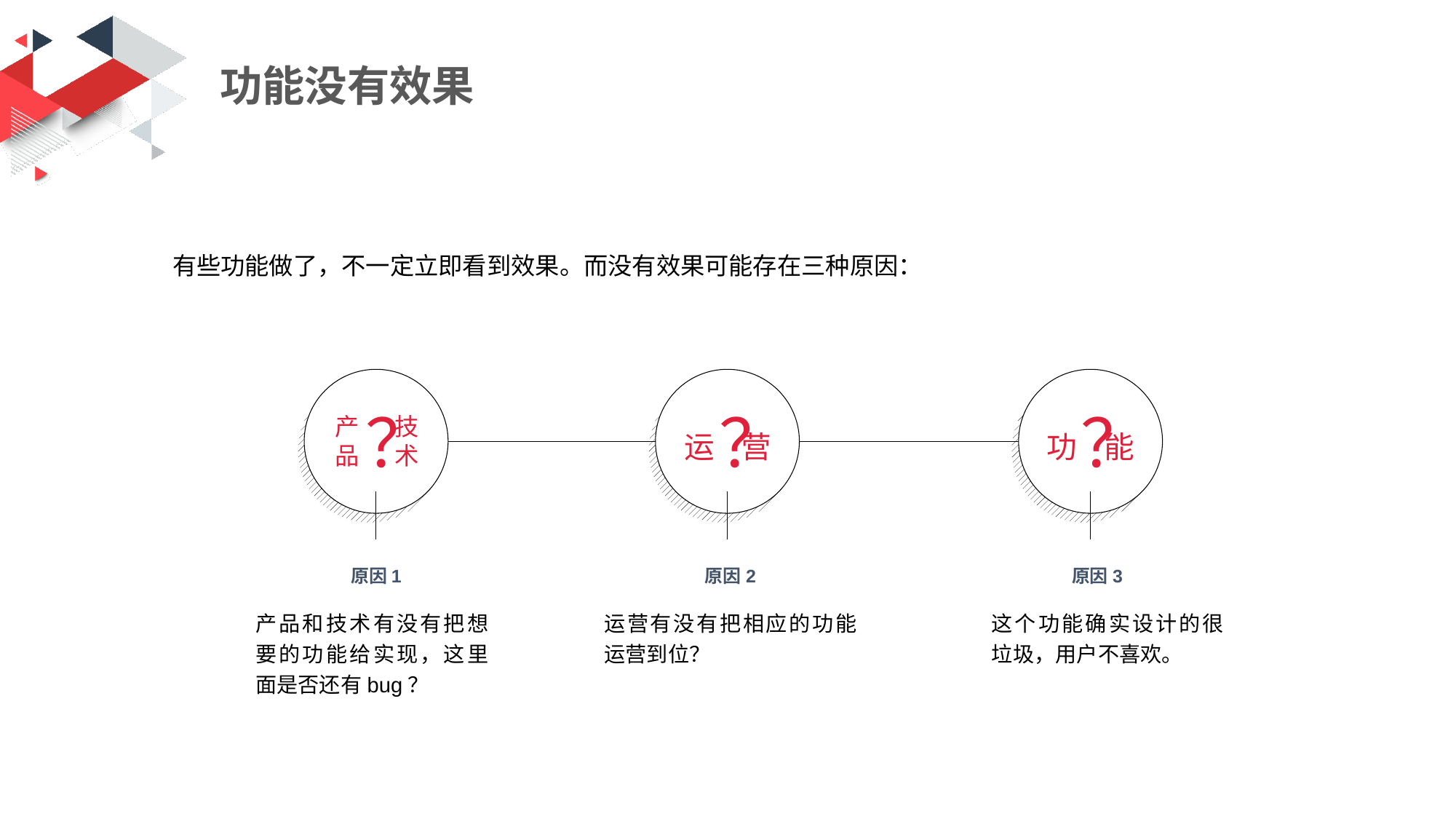

功能没有效果
有些功能做了，不一定立即看到效果。而没有效果可能存在三种原因：

？
？
？
产品
技术
运    营
功    能
原因1
原因2
原因3
产品和技术有没有把想要的功能给实现，这里面是否还有bug？
运营有没有把相应的功能运营到位？
这个功能确实设计的很垃圾，用户不喜欢。